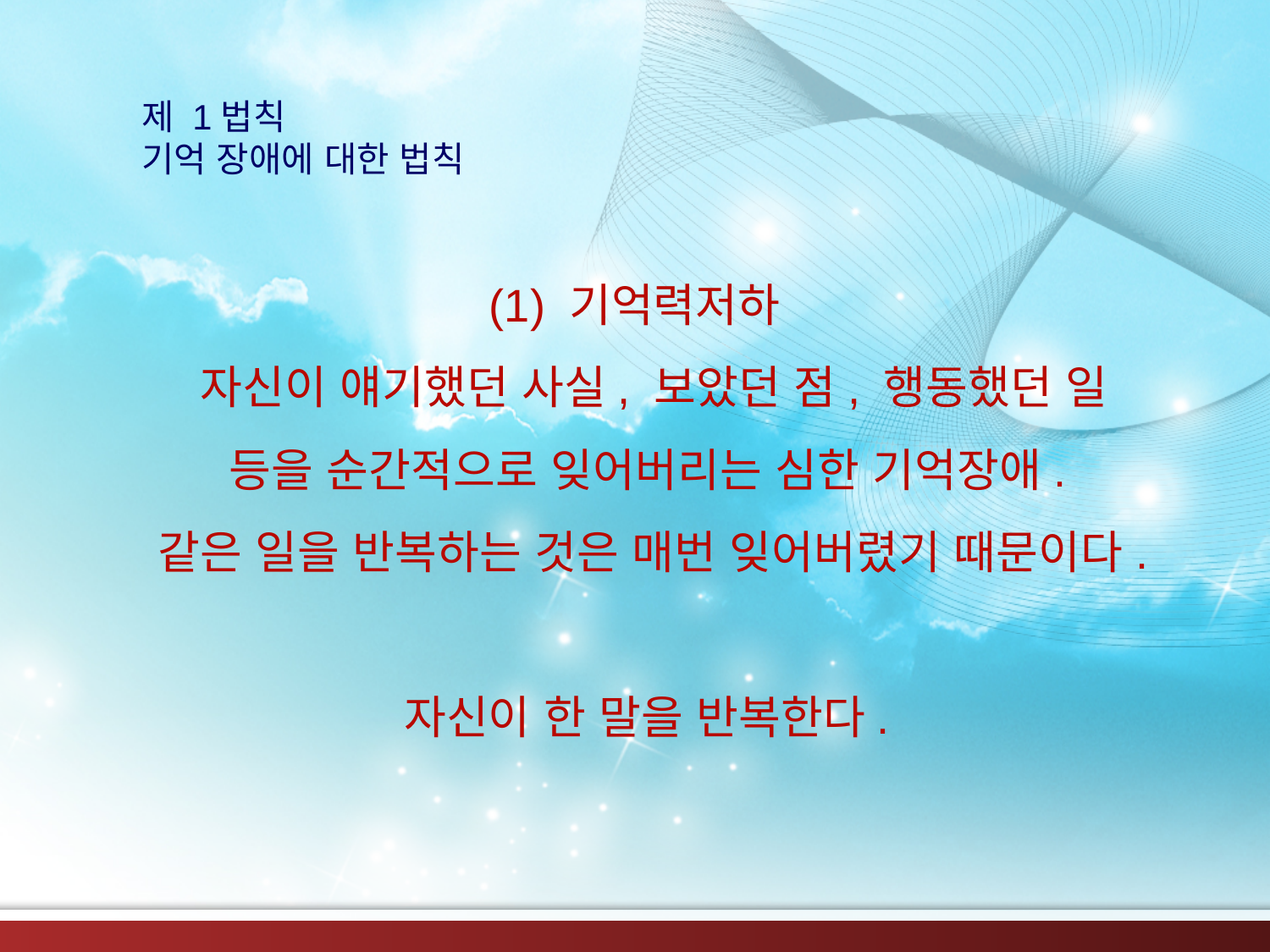

제 1법칙
기억 장애에 대한 법칙
# (1) 기억력저하 자신이 얘기했던 사실, 보았던 점, 행동했던 일 등을 순간적으로 잊어버리는 심한 기억장애. 같은 일을 반복하는 것은 매번 잊어버렸기 때문이다. 자신이 한 말을 반복한다.